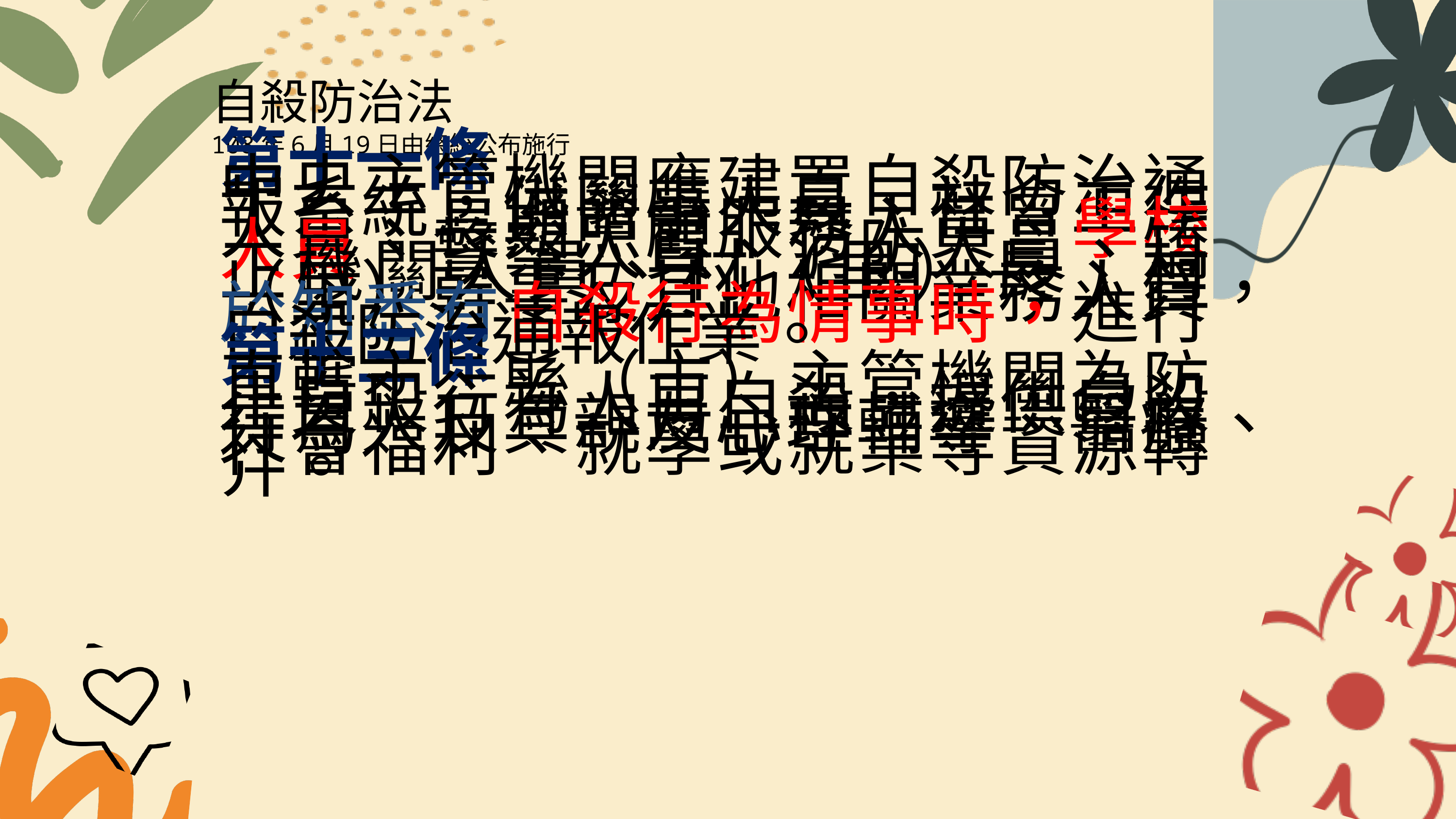

自殺防治法
108年6月19日由總統公布施行
第十一條
中央主管機關應建置自殺防治通報系統，供醫事人員、社會工作人員、長期照顧服務人員、學校人員、警察人員、消防人員、矯正機關人員、村（里）長、村（里）幹事及其他相關業務人員，於知悉有自殺行為情事時，進行自殺防治通報作業。
第十三條
直轄市、縣（市）主管機關為防止自殺行為人再自殺，提供自殺行為人及其親友心理輔導、醫療、社會福利、就學或就業等資源轉介。